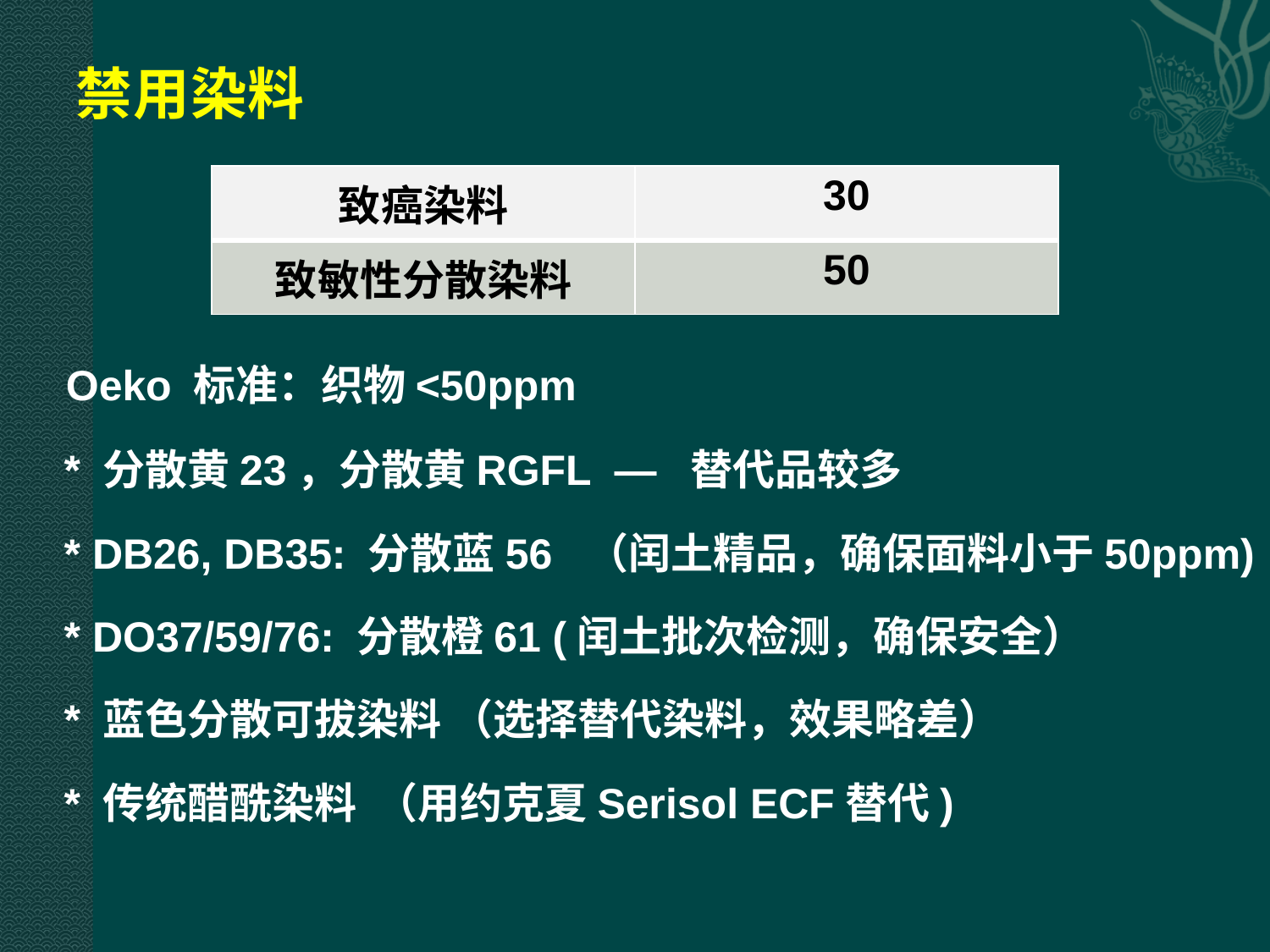

# 禁用染料
| 致癌染料 | 30 |
| --- | --- |
| 致敏性分散染料 | 50 |
  Oeko 标准：织物<50ppm
  * 分散黄23，分散黄RGFL  —  替代品较多
  * DB26, DB35: 分散蓝56  （闰土精品，确保面料小于50ppm)
  * DO37/59/76: 分散橙61 (闰土批次检测，确保安全）
  * 蓝色分散可拔染料 （选择替代染料，效果略差）
  * 传统醋酰染料  （用约克夏Serisol ECF替代)